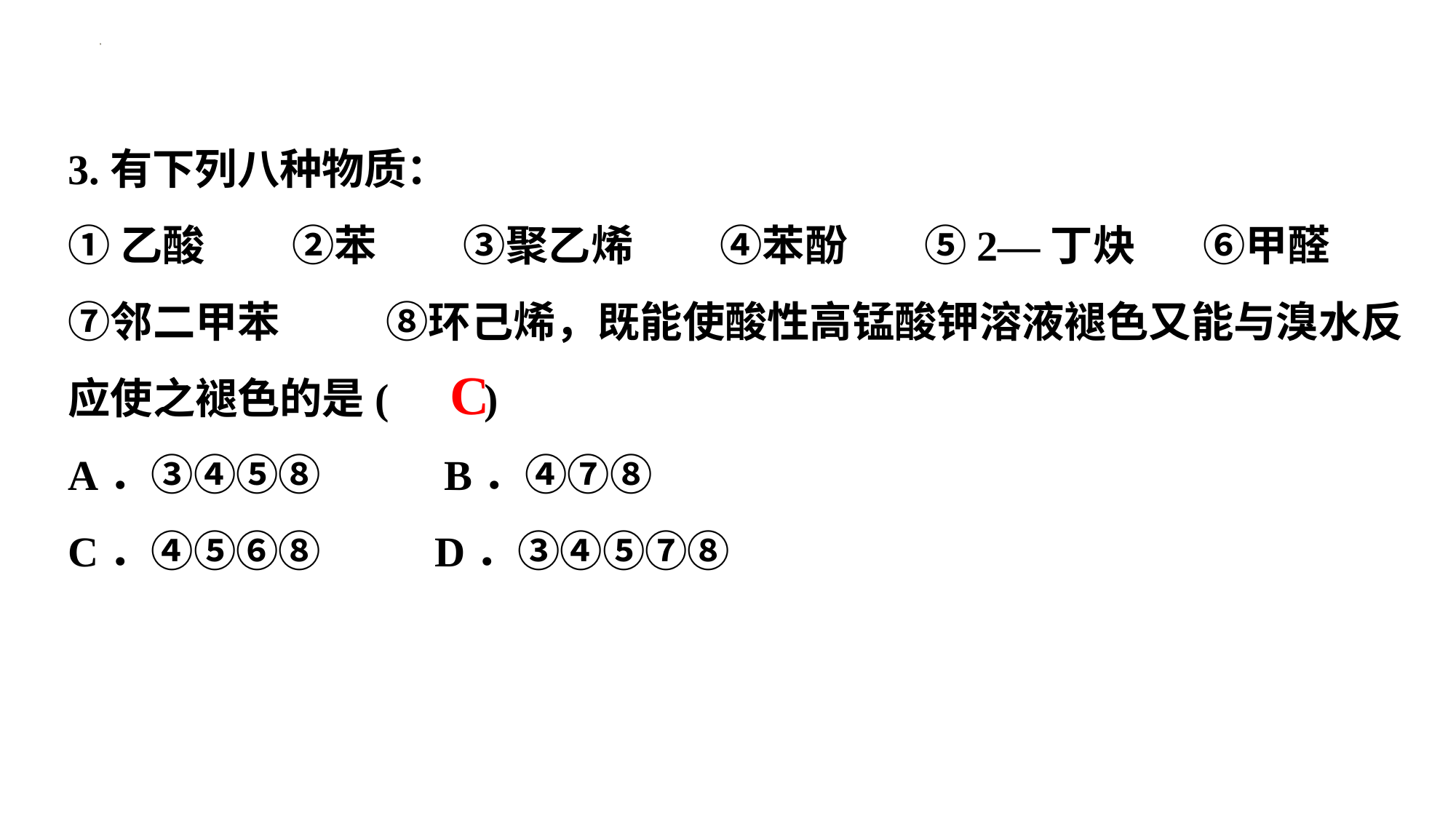

3.有下列八种物质：
①乙酸         ②苯         ③聚乙烯         ④苯酚        ⑤2—丁炔       ⑥甲醛     ⑦邻二甲苯           ⑧环己烯，既能使酸性高锰酸钾溶液褪色又能与溴水反应使之褪色的是(         )
A．③④⑤⑧	    B．④⑦⑧
C．④⑤⑥⑧	   D．③④⑤⑦⑧
C